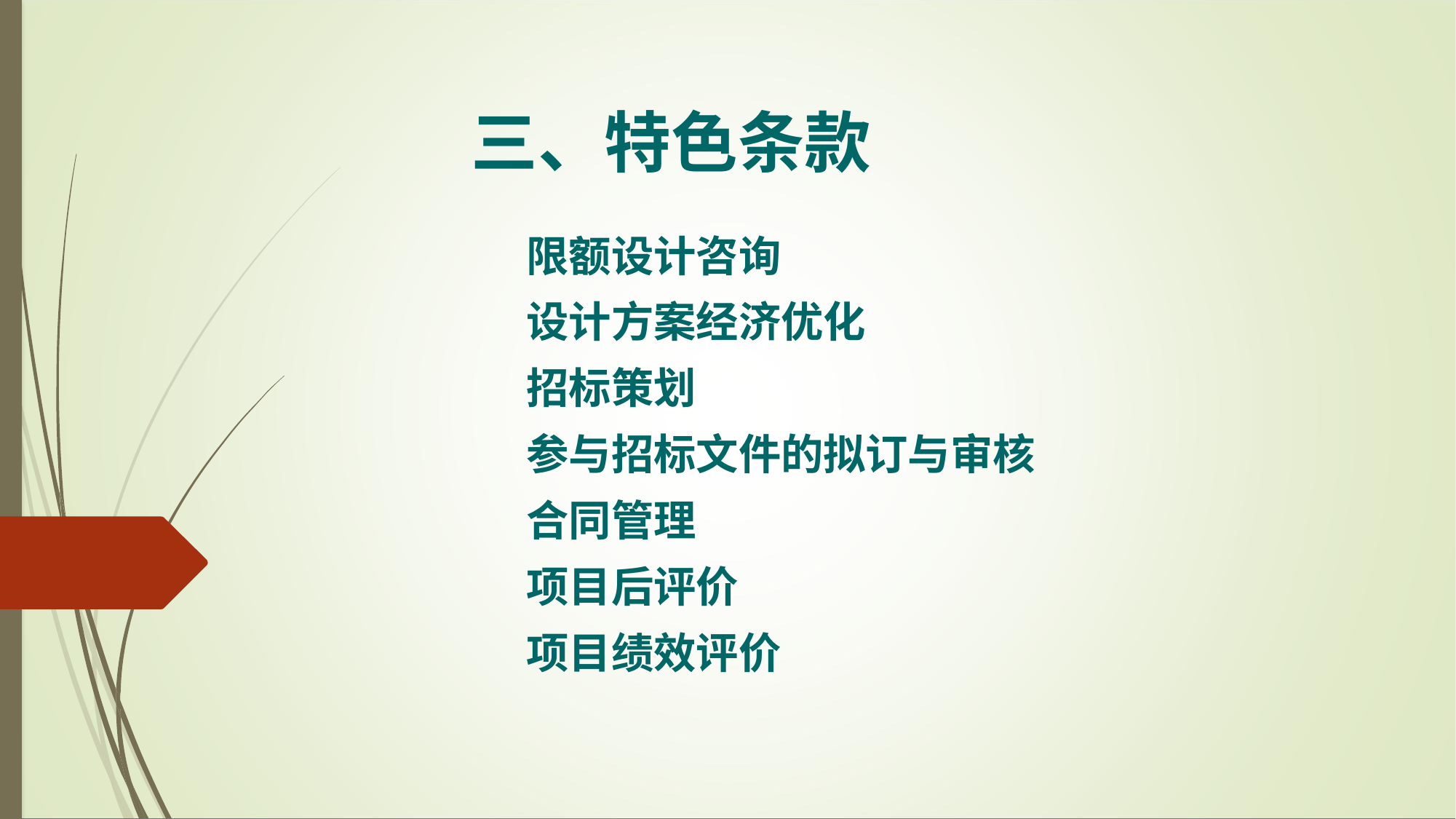

三、特色条款
限额设计咨询
设计方案经济优化
招标策划
参与招标文件的拟订与审核
合同管理
项目后评价
项目绩效评价